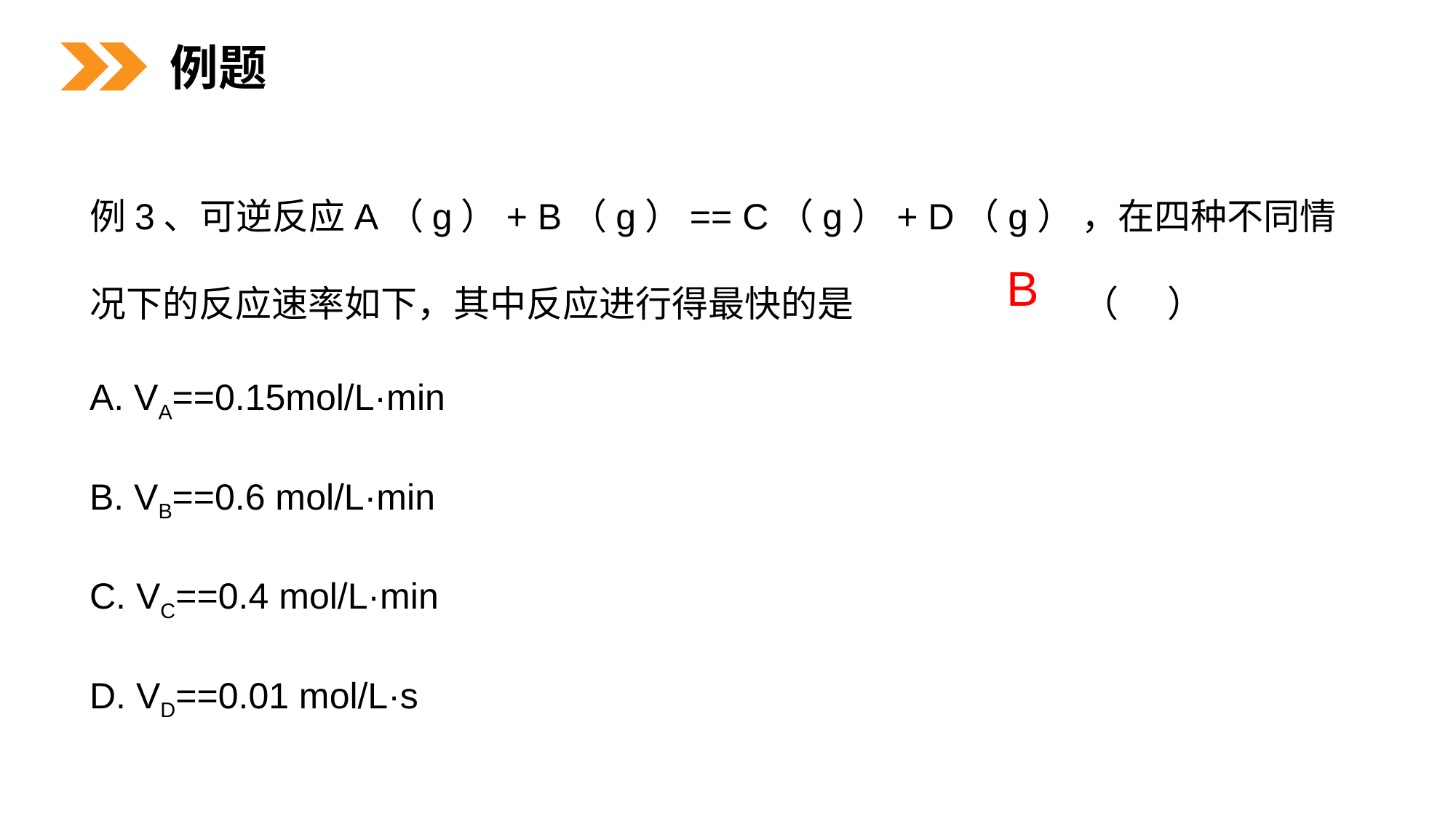

例题
例3、可逆反应A（g）+ B（g）== C（g）+ D（g） ，在四种不同情况下的反应速率如下，其中反应进行得最快的是                            （      ）
 VA==0.15mol/L·min
 VB==0.6 mol/L·min
C. VC==0.4 mol/L·min
D. VD==0.01 mol/L·s
B